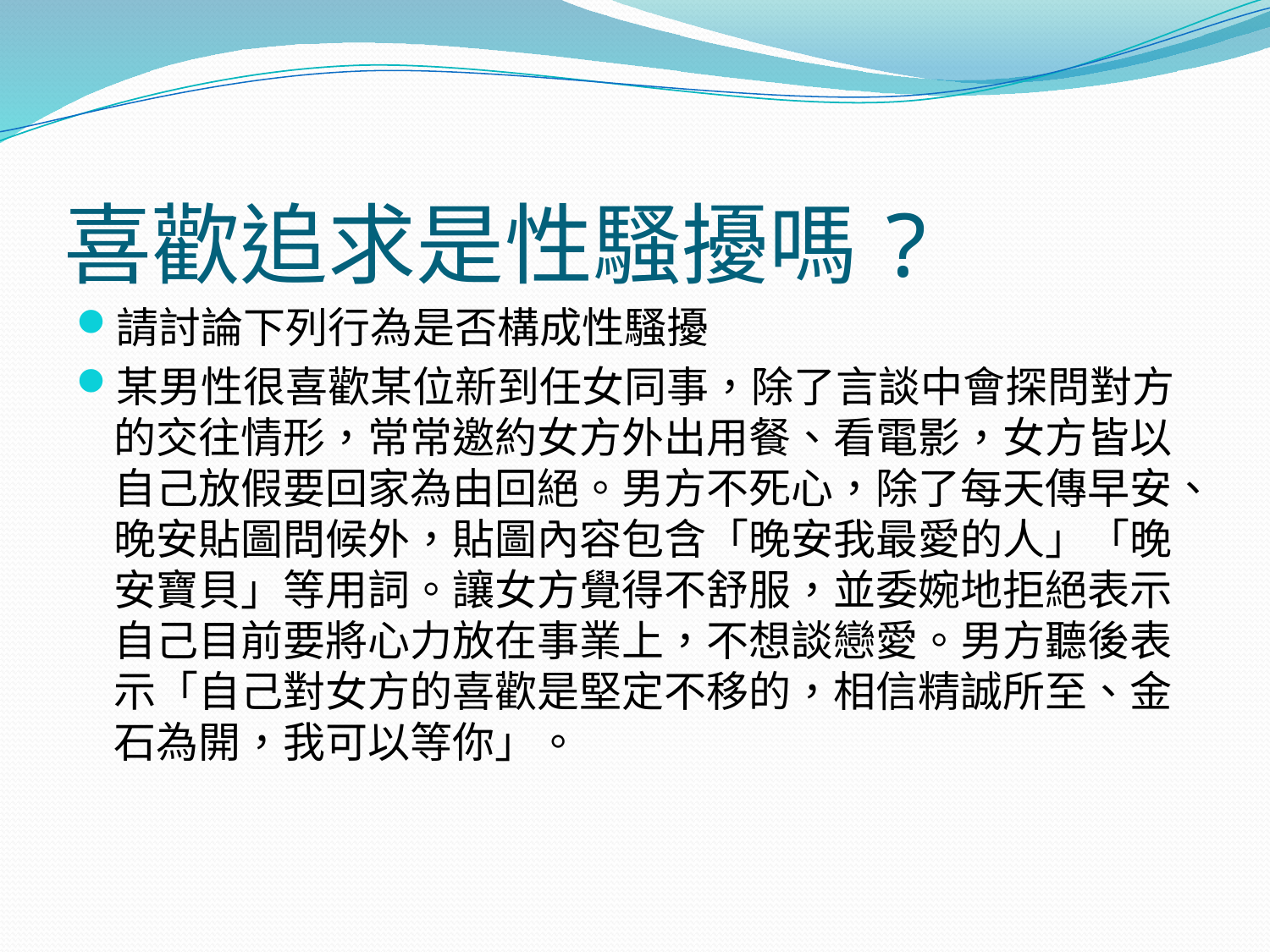

# 喜歡追求是性騷擾嗎?
請討論下列行為是否構成性騷擾
某男性很喜歡某位新到任女同事，除了言談中會探問對方的交往情形，常常邀約女方外出用餐、看電影，女方皆以自己放假要回家為由回絕。男方不死心，除了每天傳早安、晚安貼圖問候外，貼圖內容包含「晚安我最愛的人」「晚安寶貝」等用詞。讓女方覺得不舒服，並委婉地拒絕表示自己目前要將心力放在事業上，不想談戀愛。男方聽後表示「自己對女方的喜歡是堅定不移的，相信精誠所至、金石為開，我可以等你」。